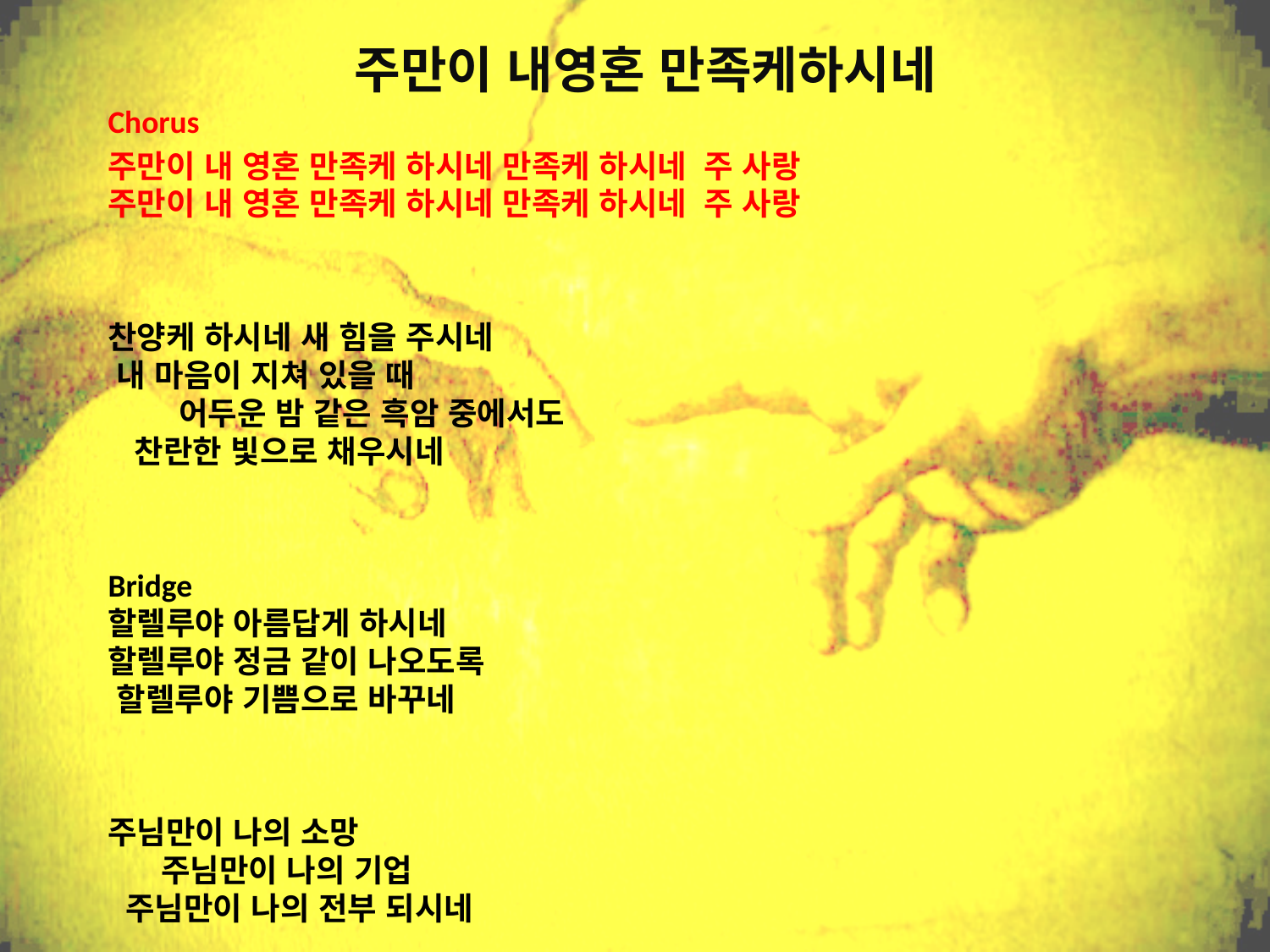

# 주만이 내영혼 만족케하시네
Chorus
주만이 내 영혼 만족케 하시네 만족케 하시네  주 사랑 주만이 내 영혼 만족케 하시네 만족케 하시네  주 사랑

찬양케 하시네 새 힘을 주시네                                          내 마음이 지쳐 있을 때                                                          어두운 밤 같은 흑암 중에서도                                    찬란한 빛으로 채우시네

Bridge                                                                                           할렐루야 아름답게 하시네                                            할렐루야 정금 같이 나오도록                                           할렐루야 기쁨으로 바꾸네

주님만이 나의 소망                                                              주님만이 나의 기업                                                    주님만이 나의 전부 되시네